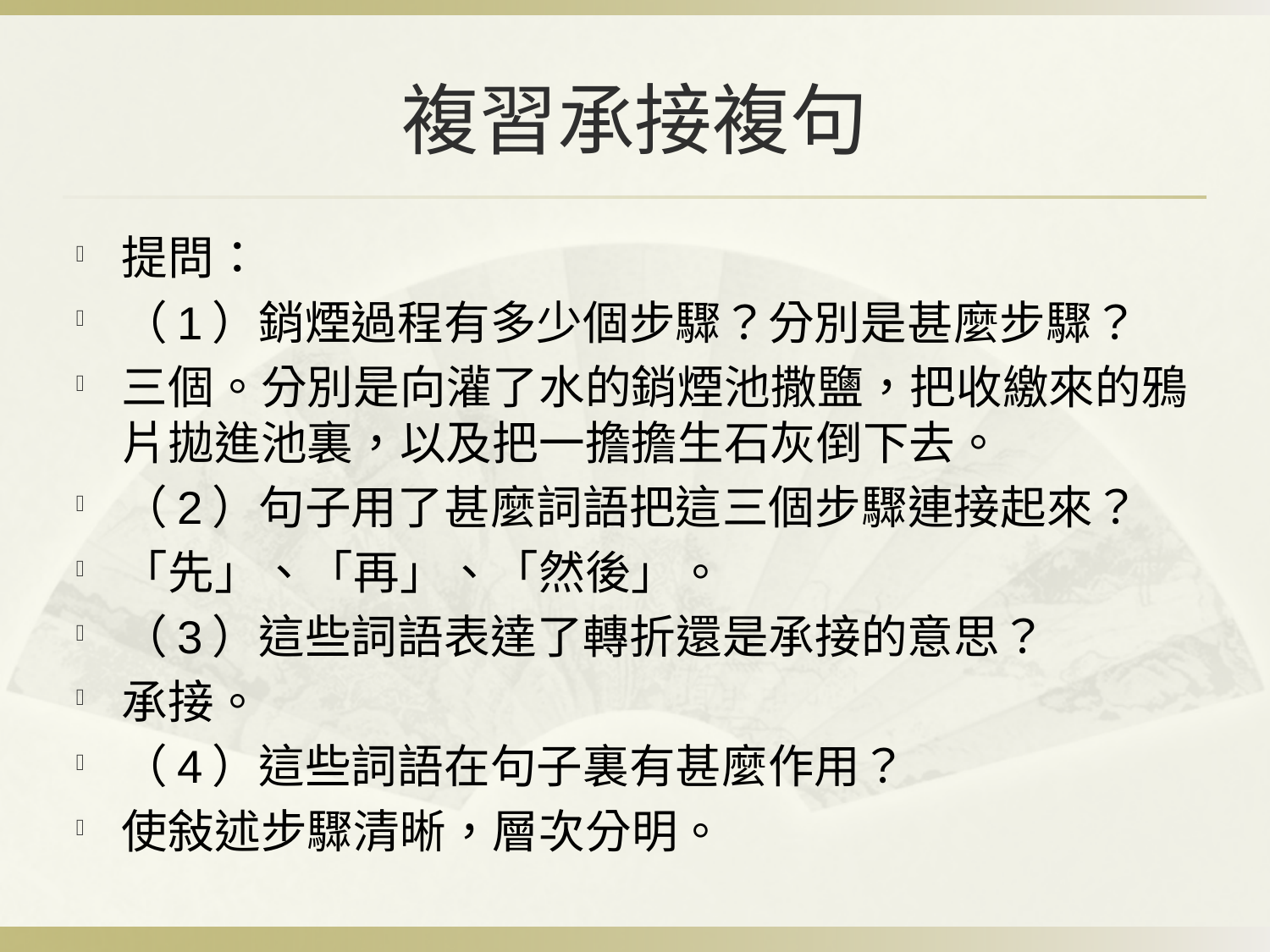

# 複習承接複句
提問：
（1）銷煙過程有多少個步驟？分別是甚麼步驟？
三個。分別是向灌了水的銷煙池撒鹽，把收繳來的鴉片拋進池裏，以及把一擔擔生石灰倒下去。
（2）句子用了甚麼詞語把這三個步驟連接起來？
「先」、「再」、「然後」。
（3）這些詞語表達了轉折還是承接的意思？
承接。
（4）這些詞語在句子裏有甚麼作用？
使敍述步驟清晰，層次分明。